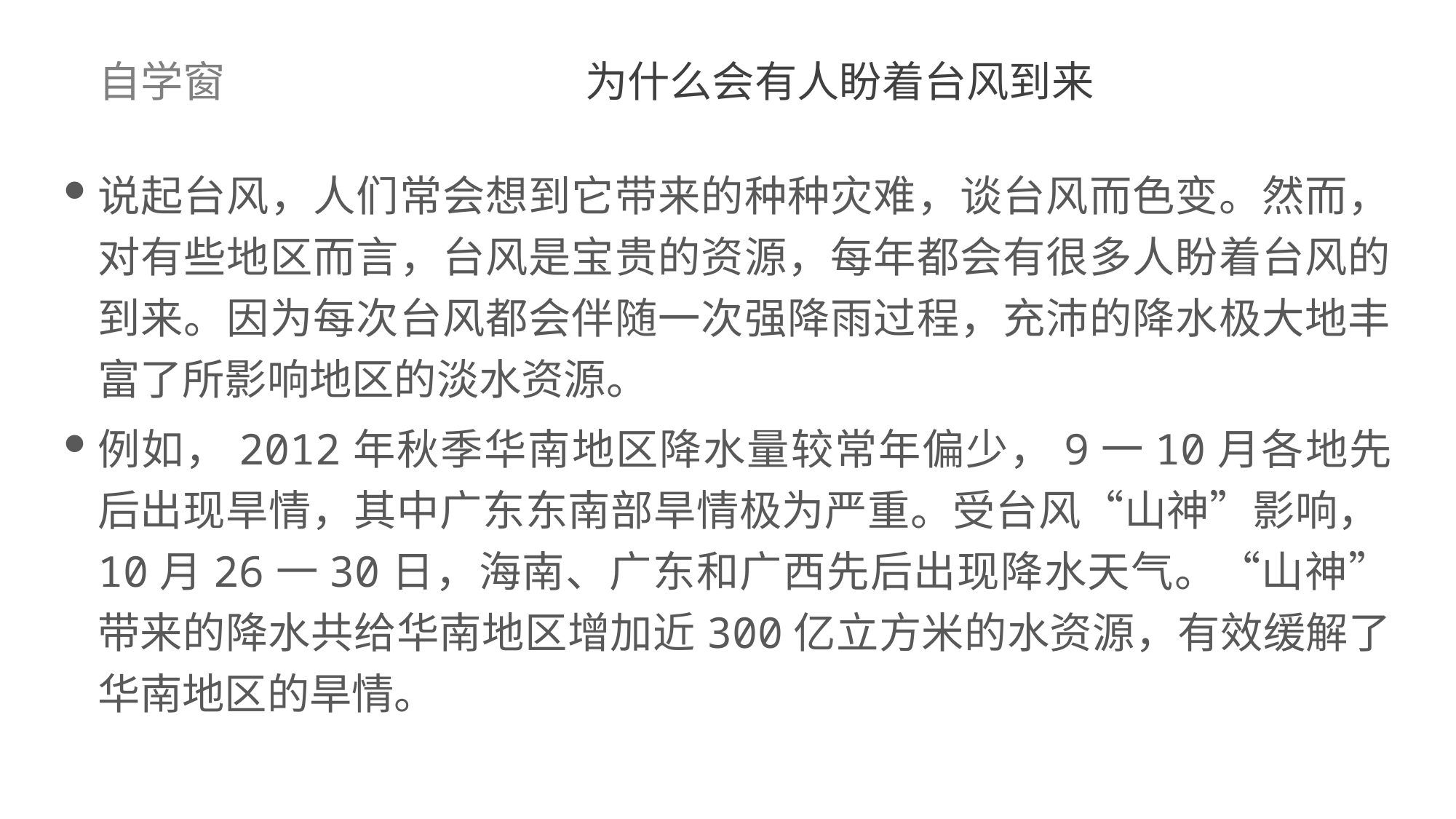

自学窗
为什么会有人盼着台风到来
说起台风，人们常会想到它带来的种种灾难，谈台风而色变。然而，对有些地区而言，台风是宝贵的资源，每年都会有很多人盼着台风的到来。因为每次台风都会伴随一次强降雨过程，充沛的降水极大地丰富了所影响地区的淡水资源。
例如，2012年秋季华南地区降水量较常年偏少，9一10月各地先后出现旱情，其中广东东南部旱情极为严重。受台风“山神”影响，10月26一30日，海南、广东和广西先后出现降水天气。“山神”带来的降水共给华南地区增加近300亿立方米的水资源，有效缓解了华南地区的旱情。